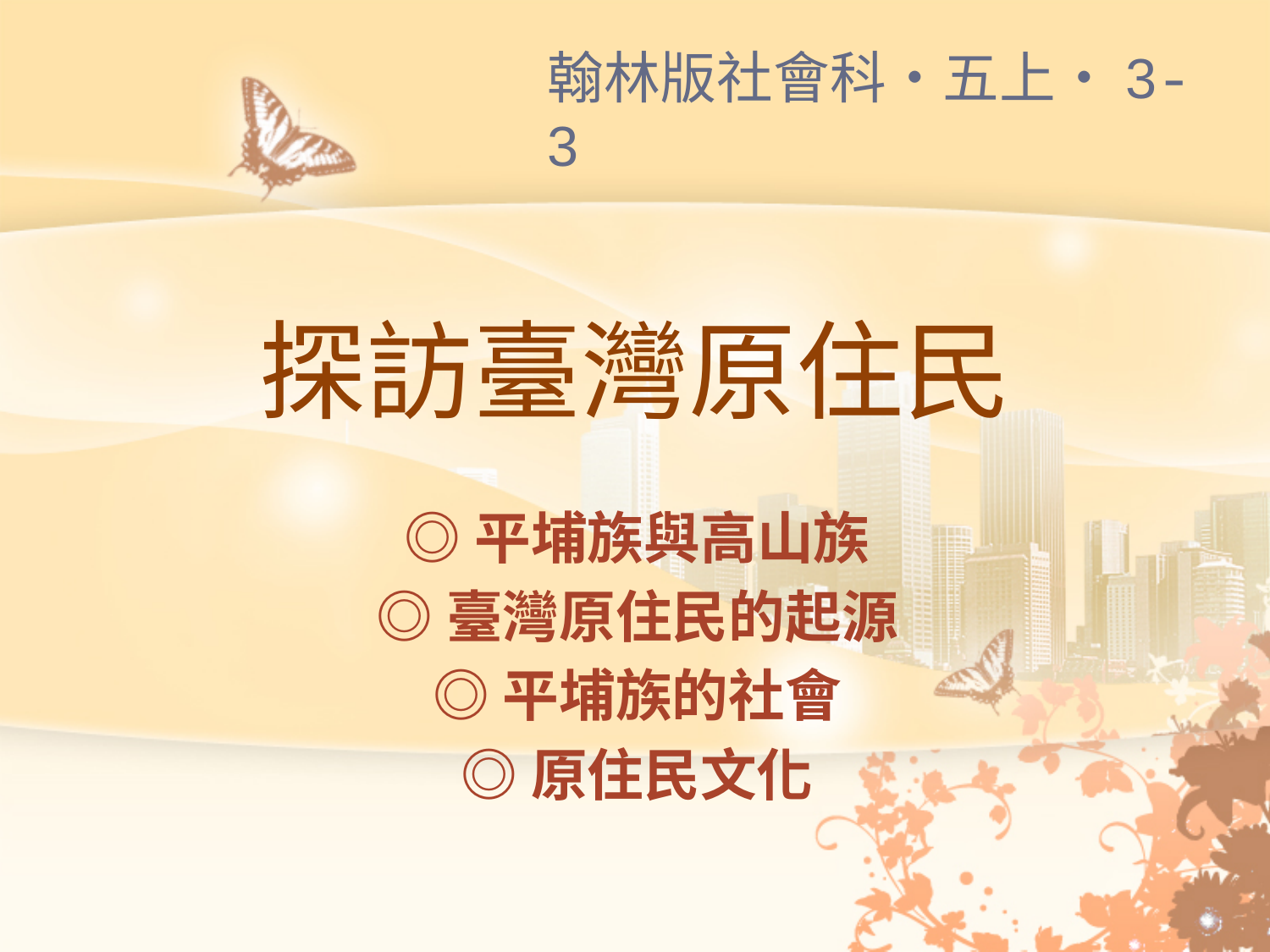

翰林版社會科•五上•3-3
探訪臺灣原住民
◎平埔族與高山族
◎臺灣原住民的起源
◎平埔族的社會
◎原住民文化